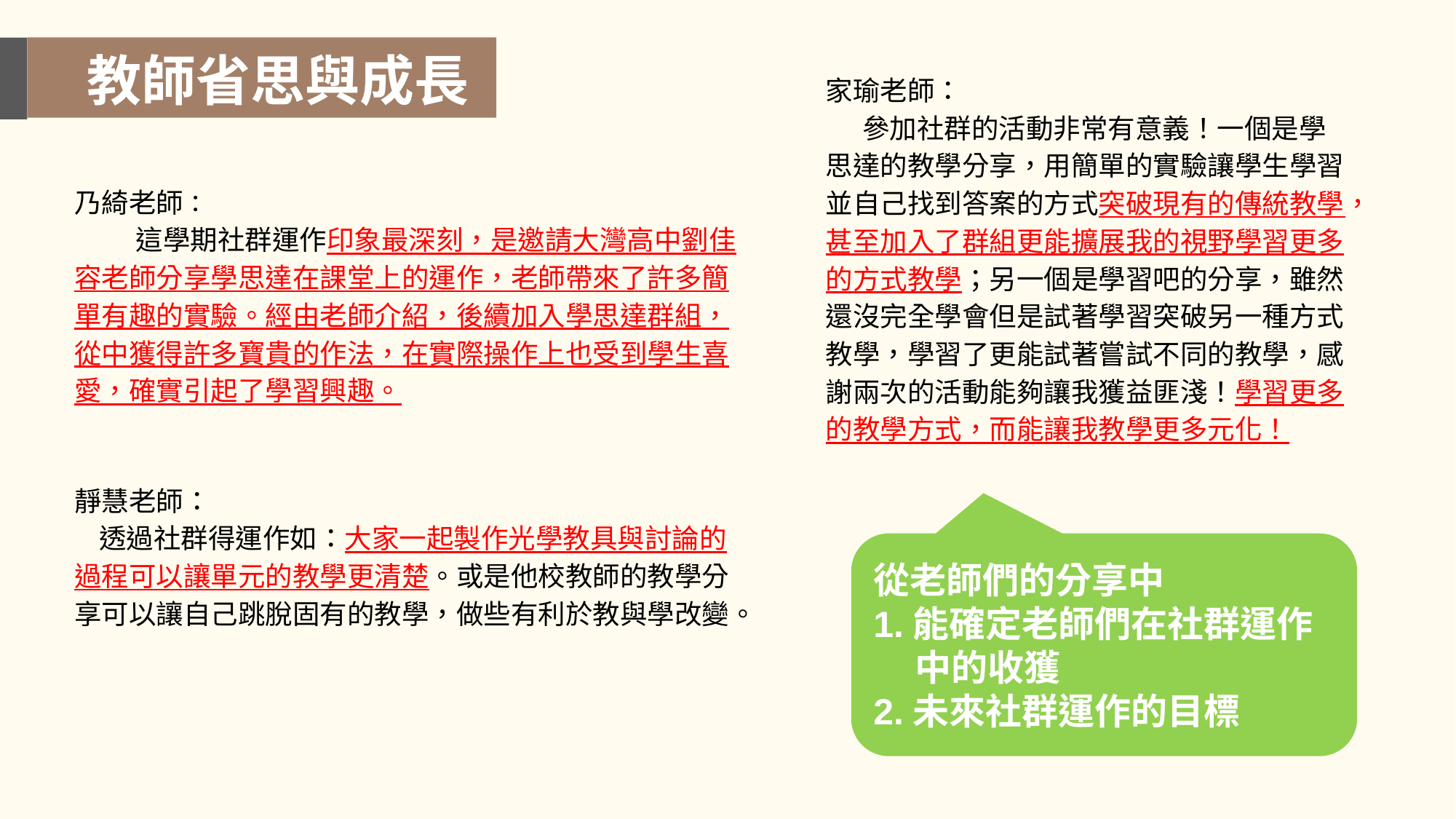

教師省思與成長
家瑜老師：
參加社群的活動非常有意義！一個是學思達的教學分享，用簡單的實驗讓學生學習並自己找到答案的方式突破現有的傳統教學，甚至加入了群組更能擴展我的視野學習更多的方式教學；另一個是學習吧的分享，雖然還沒完全學會但是試著學習突破另一種方式教學，學習了更能試著嘗試不同的教學，感謝兩次的活動能夠讓我獲益匪淺！學習更多的教學方式，而能讓我教學更多元化！

乃綺老師：
   這學期社群運作印象最深刻，是邀請大灣高中劉佳容老師分享學思達在課堂上的運作，老師帶來了許多簡單有趣的實驗。經由老師介紹，後續加入學思達群組，從中獲得許多寶貴的作法，在實際操作上也受到學生喜愛，確實引起了學習興趣。
靜慧老師：
    透過社群得運作如：大家一起製作光學教具與討論的過程可以讓單元的教學更清楚。或是他校教師的教學分享可以讓自己跳脫固有的教學，做些有利於教與學改變。
從老師們的分享中
1.能確定老師們在社群運作
    中的收獲
2.未來社群運作的目標